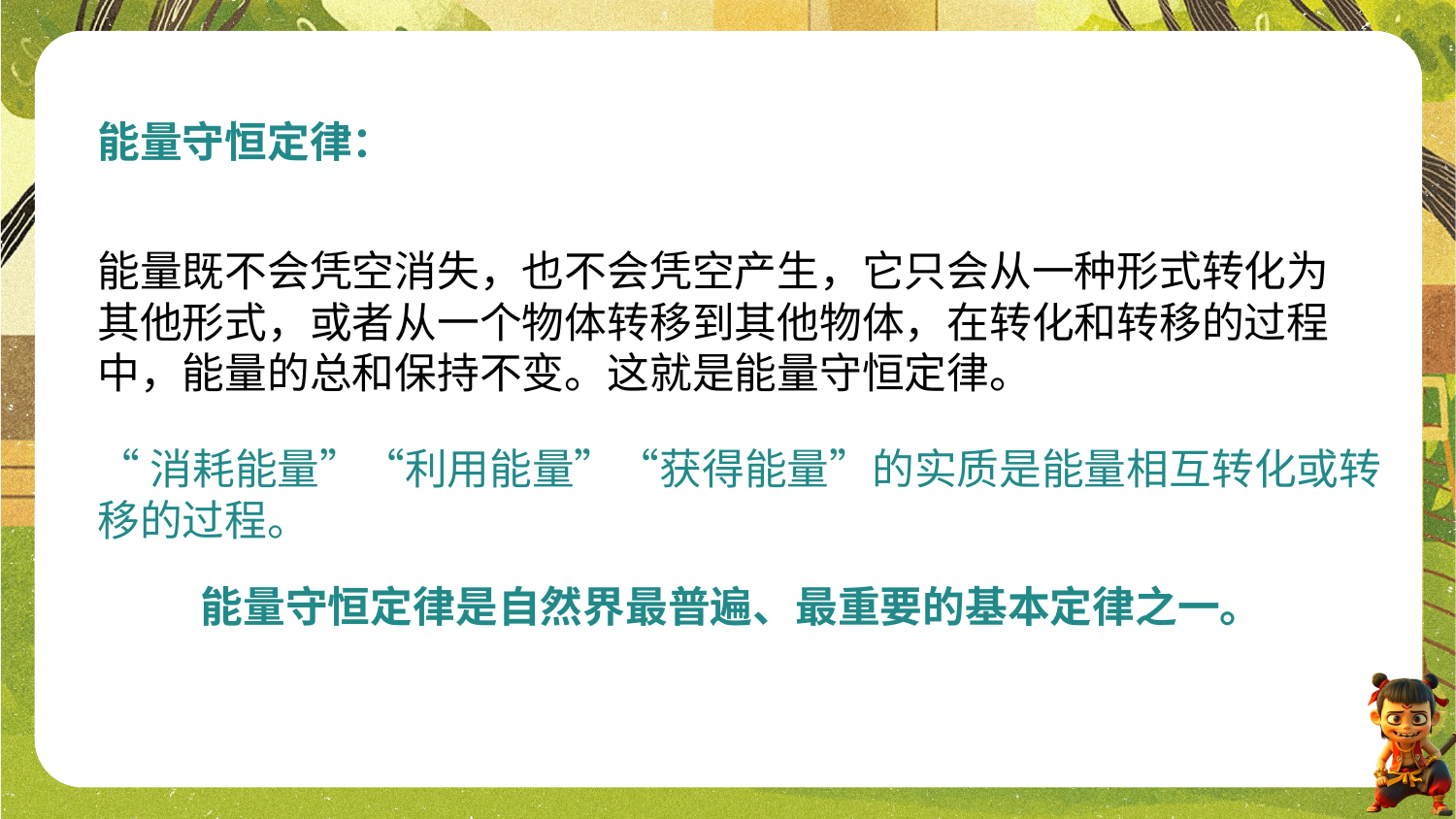

能量守恒定律：
能量既不会凭空消失，也不会凭空产生，它只会从一种形式转化为其他形式，或者从一个物体转移到其他物体，在转化和转移的过程中，能量的总和保持不变。这就是能量守恒定律。
“消耗能量”“利用能量”“获得能量”的实质是能量相互转化或转移的过程。
能量守恒定律是自然界最普遍、最重要的基本定律之一。